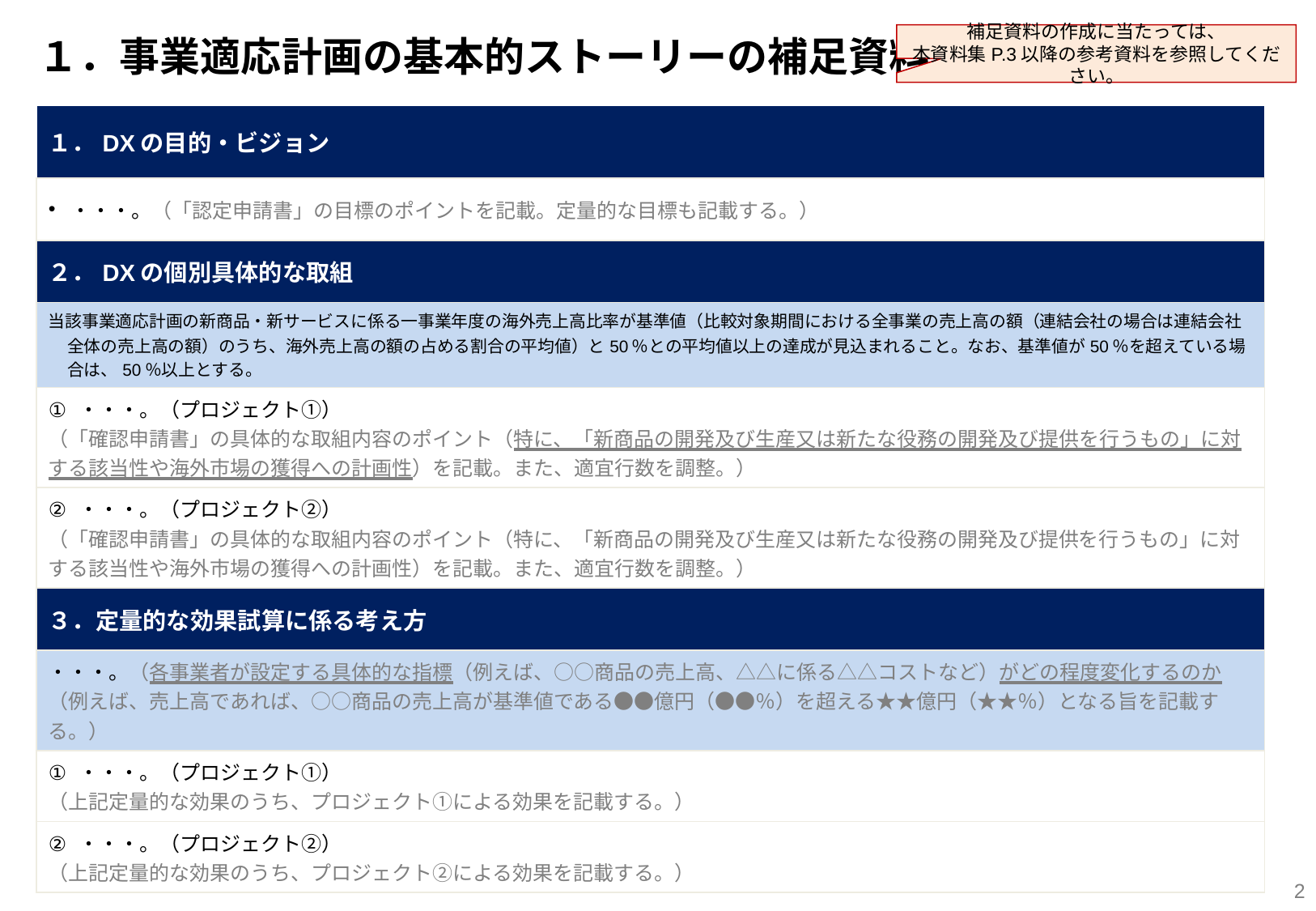

補足資料の作成に当たっては、
本資料集P.3以降の参考資料を参照してください。
# １．事業適応計画の基本的ストーリーの補足資料
| １．DXの目的・ビジョン |
| --- |
| ・・・。（「認定申請書」の目標のポイントを記載。定量的な目標も記載する。） |
| ２．DXの個別具体的な取組 |
| 当該事業適応計画の新商品・新サービスに係る一事業年度の海外売上高比率が基準値（比較対象期間における全事業の売上高の額（連結会社の場合は連結会社全体の売上高の額）のうち、海外売上高の額の占める割合の平均値）と50％との平均値以上の達成が見込まれること。なお、基準値が50％を超えている場合は、50％以上とする。 |
| ・・・。（プロジェクト①） （「確認申請書」の具体的な取組内容のポイント（特に、「新商品の開発及び生産又は新たな役務の開発及び提供を行うもの」に対する該当性や海外市場の獲得への計画性）を記載。また、適宜行数を調整。） |
| ・・・。（プロジェクト②） （「確認申請書」の具体的な取組内容のポイント（特に、「新商品の開発及び生産又は新たな役務の開発及び提供を行うもの」に対する該当性や海外市場の獲得への計画性）を記載。また、適宜行数を調整。） |
| ３．定量的な効果試算に係る考え方 |
| ・・・。（各事業者が設定する具体的な指標（例えば、○○商品の売上高、△△に係る△△コストなど）がどの程度変化するのか（例えば、売上高であれば、○○商品の売上高が基準値である●●億円（●●％）を超える★★億円（★★％）となる旨を記載する。） |
| ・・・。（プロジェクト①） （上記定量的な効果のうち、プロジェクト①による効果を記載する。） |
| ・・・。（プロジェクト②） （上記定量的な効果のうち、プロジェクト②による効果を記載する。） |